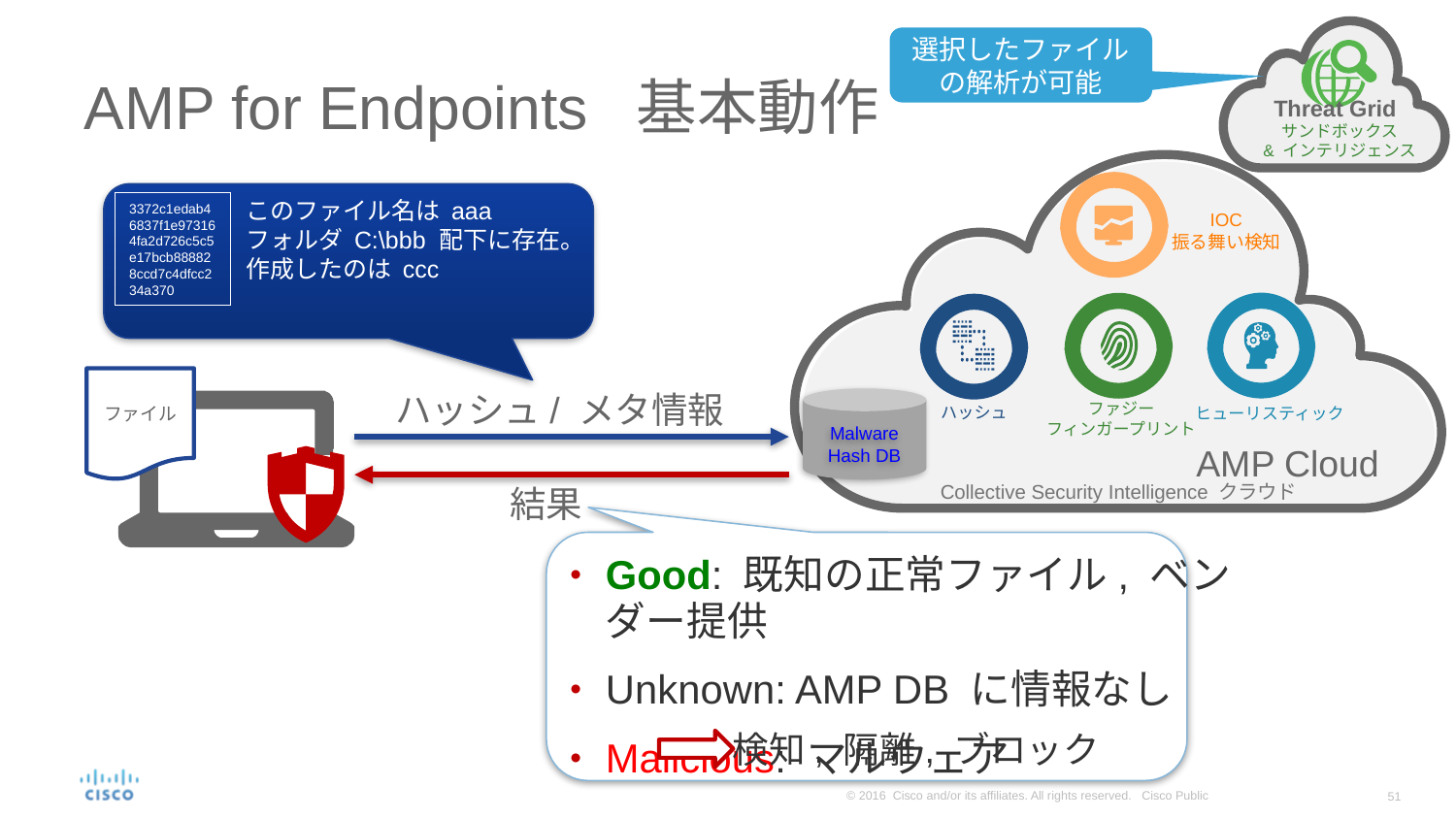

Threat Grid

サンドボックス
& インテリジェンス
選択したファイルの解析が可能
# AMP for Endpoints  基本動作

Collective Security Intelligence クラウド

このファイル名は aaa
フォルダ C:\bbb 配下に存在。作成したのは ccc
3372c1edab46837f1e973164fa2d726c5c5e17bcb888828ccd7c4dfcc234a370
IOC
振る舞い検知

ファイル
ハッシュ/ メタ情報

ファジー
フィンガープリント
ハッシュ
ヒューリスティック
Malware
Hash DB
AMP Cloud

結果

Good: 既知の正常ファイル, ベンダー提供
Unknown: AMP DB に情報なし
Malicious: マルウェア

検知, 隔離, ブロック